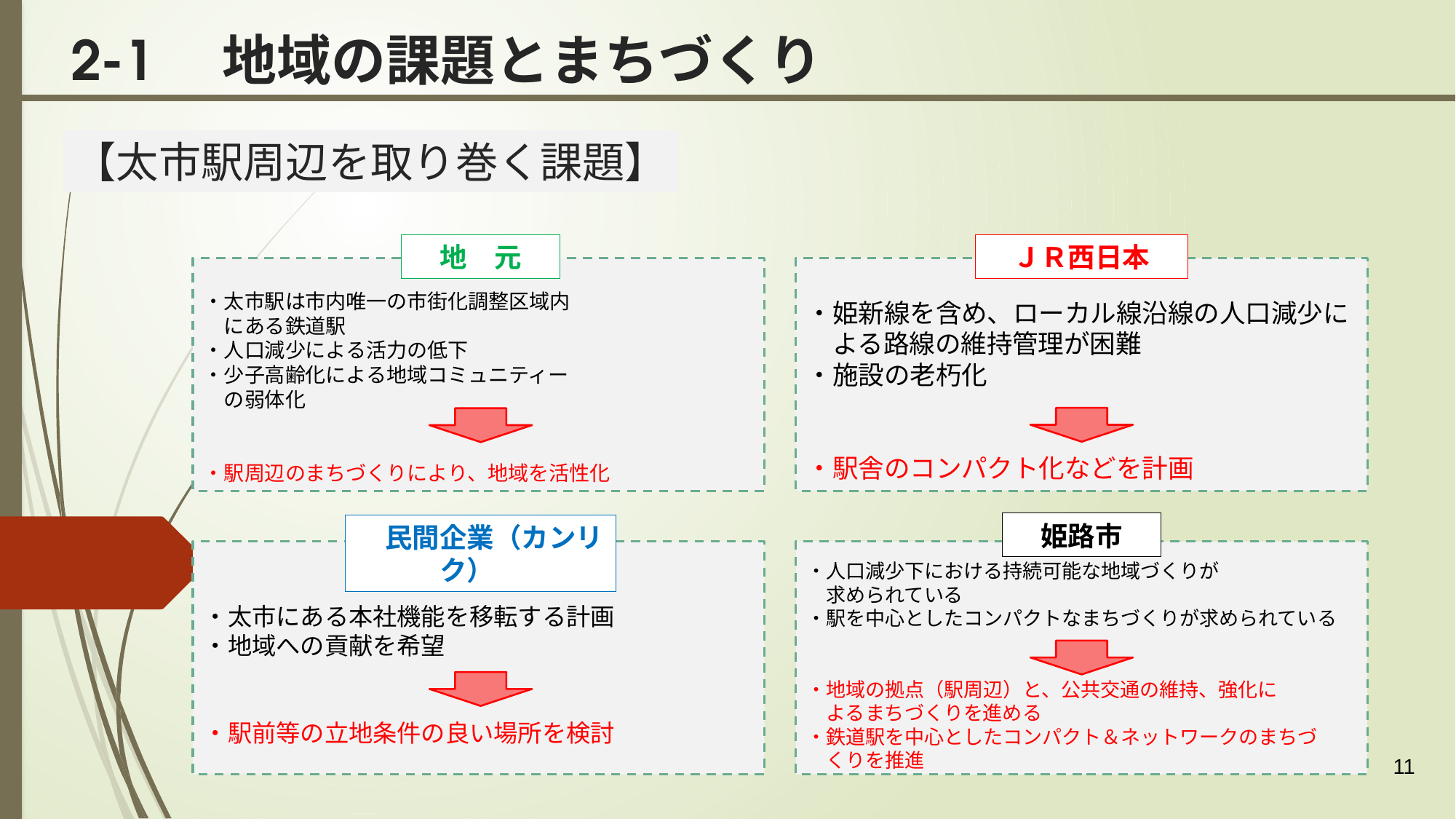

2-1　地域の課題とまちづくり
【太市駅周辺を取り巻く課題】
　地　元
　ＪＲ西日本

・太市駅は市内唯一の市街化調整区域内
　にある鉄道駅
・人口減少による活力の低下
・少子高齢化による地域コミュニティー
　の弱体化

・駅周辺のまちづくりにより、地域を活性化

・姫新線を含め、ローカル線沿線の人口減少に
　よる路線の維持管理が困難
・施設の老朽化

・駅舎のコンパクト化などを計画

　姫路市
　民間企業（カンリク）

・太市にある本社機能を移転する計画
・地域への貢献を希望

・駅前等の立地条件の良い場所を検討

・人口減少下における持続可能な地域づくりが
　求められている
・駅を中心としたコンパクトなまちづくりが求められている

・地域の拠点（駅周辺）と、公共交通の維持、強化に
　よるまちづくりを進める
・鉄道駅を中心としたコンパクト＆ネットワークのまちづ
　くりを推進

11